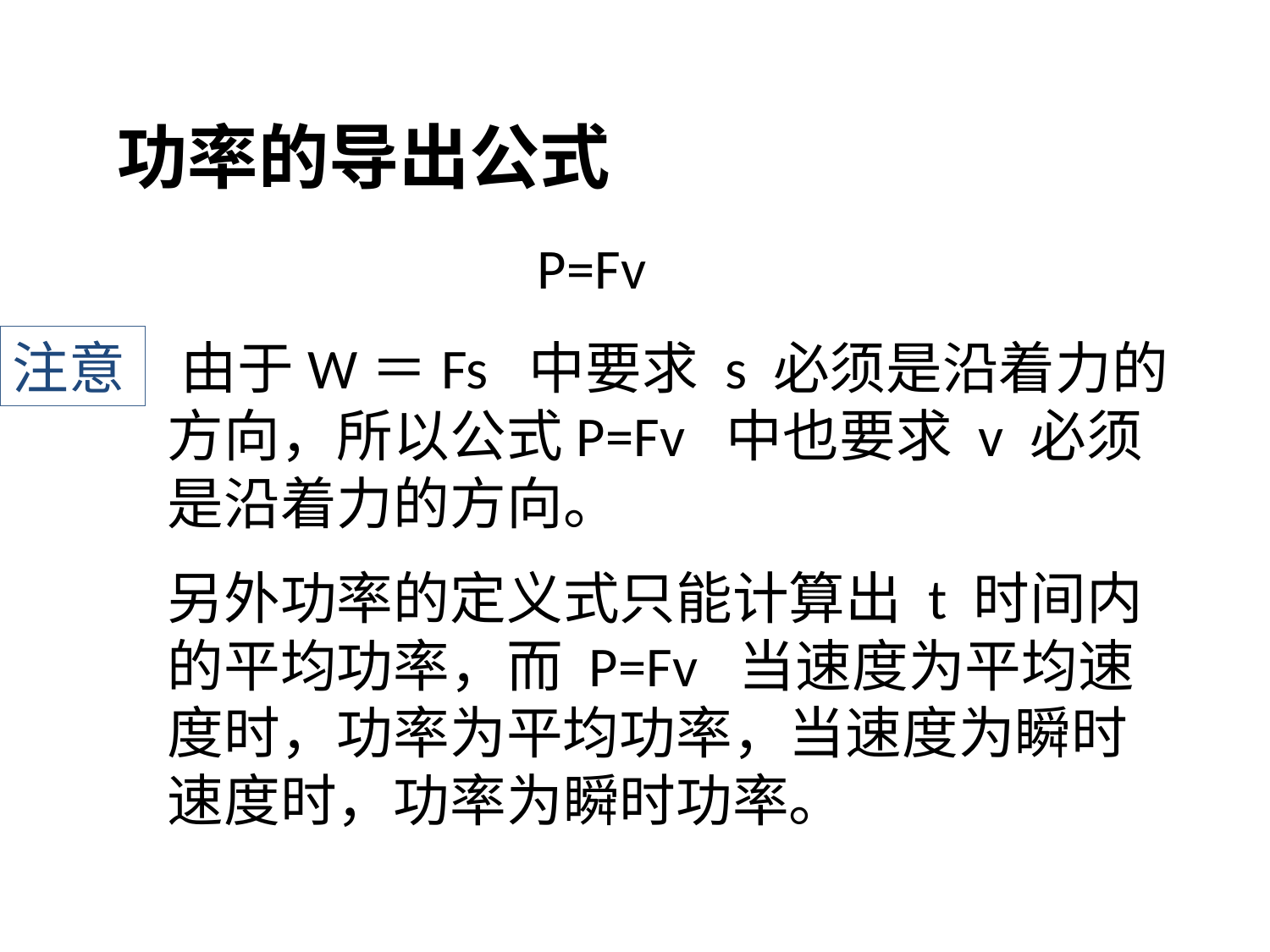

功率的导出公式
﻿P=Fv ﻿﻿﻿﻿﻿﻿﻿﻿
注意
﻿由于W＝Fs ﻿﻿﻿﻿﻿﻿﻿﻿ 中要求 s 必须是沿着力的方向，所以公式P=Fv ﻿﻿﻿﻿﻿﻿﻿﻿ 中也要求 v 必须是沿着力的方向。
另外功率的定义式只能计算出 t 时间内的平均功率，而 P=Fv ﻿﻿﻿﻿﻿﻿﻿﻿ 当速度为平均速度时，功率为平均功率，当速度为瞬时速度时，功率为瞬时功率。